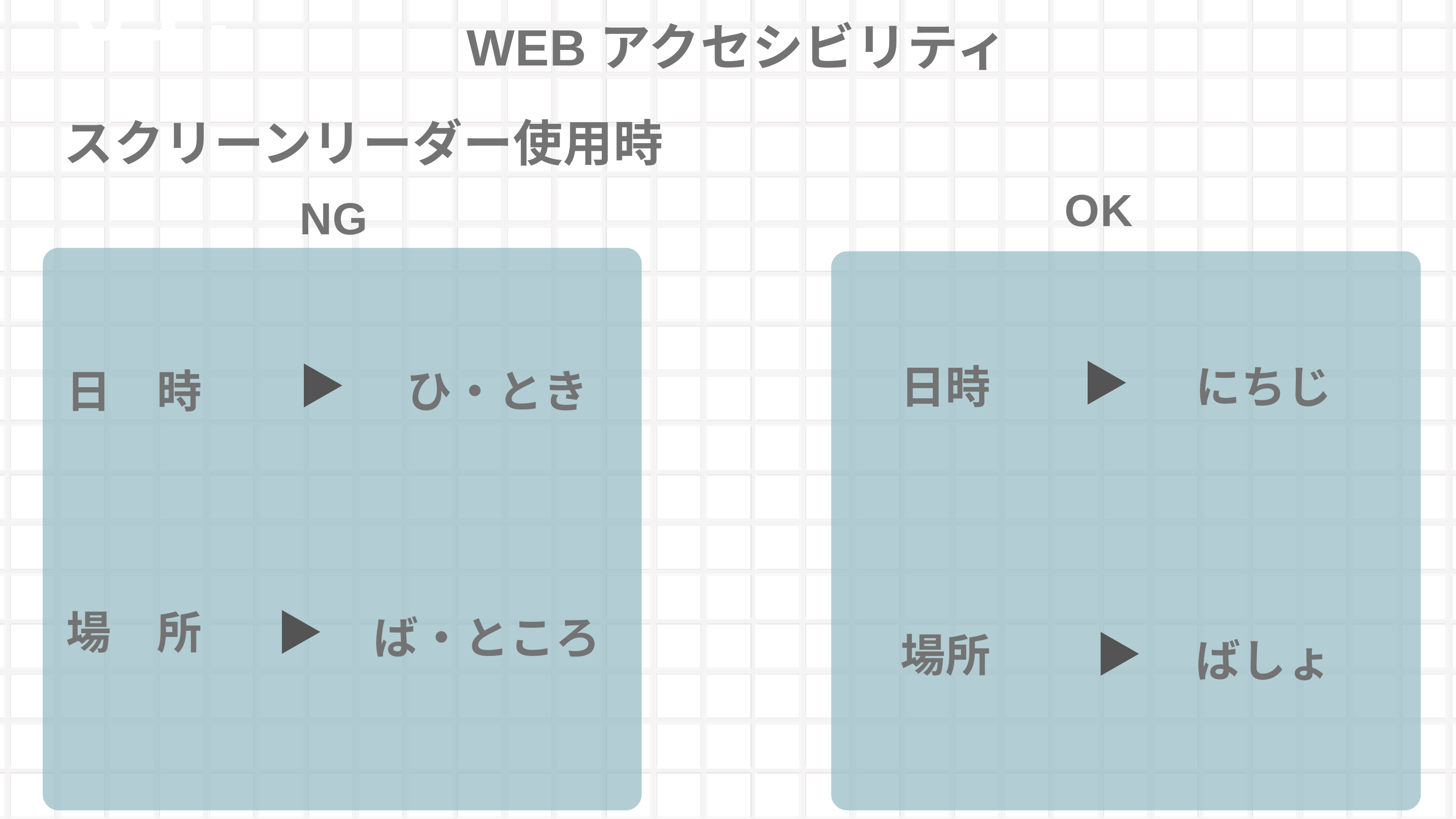

01.

WEBアクセシビリティ
スクリーンリーダー使用時
OK
NG

日時
にちじ
日　時
ひ・とき

場　所
ば・ところ

場所
ばしょ